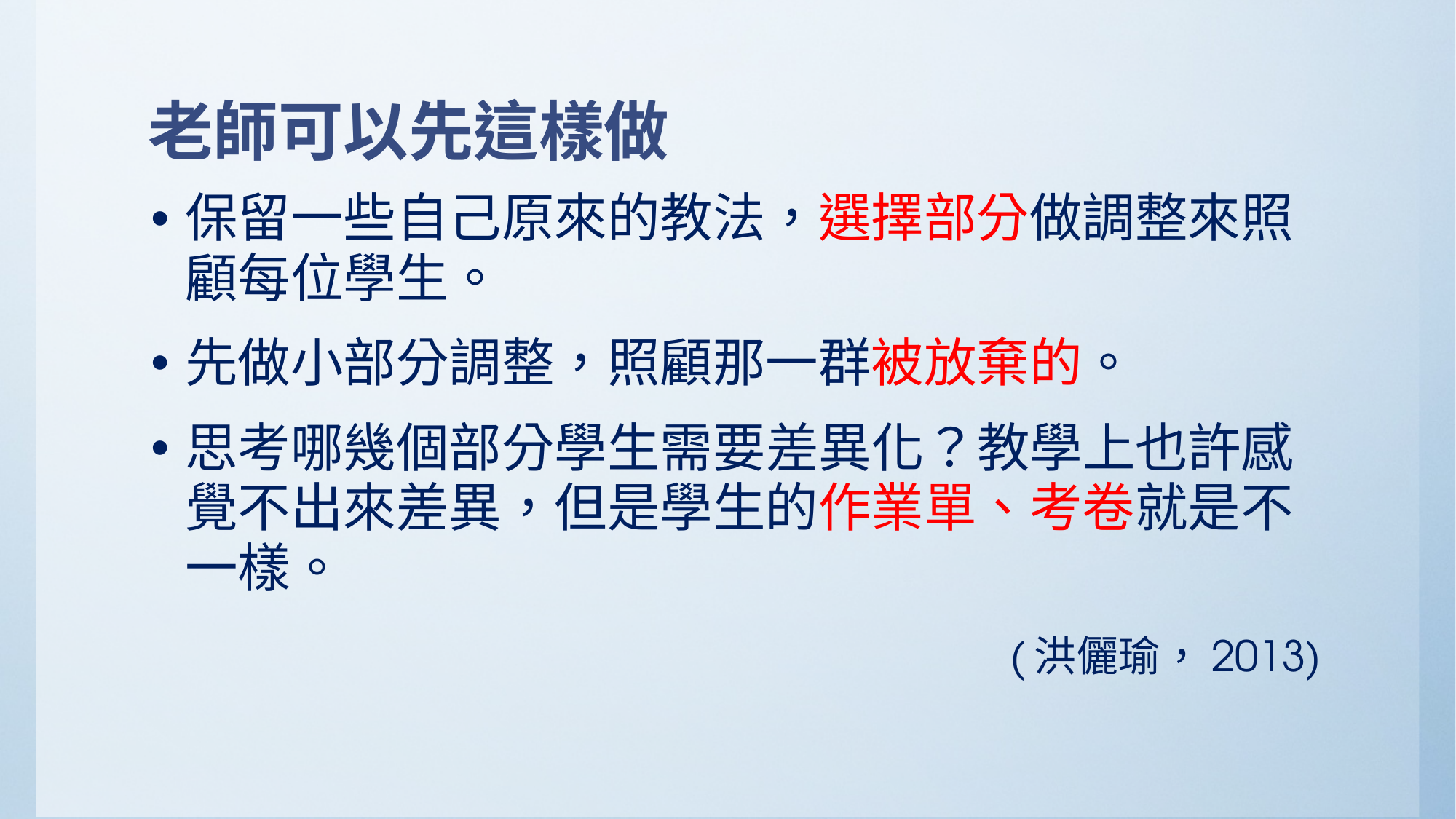

# 老師可以先這樣做
保留一些自己原來的教法，選擇部分做調整來照顧每位學生。
先做小部分調整，照顧那一群被放棄的。
思考哪幾個部分學生需要差異化？教學上也許感覺不出來差異，但是學生的作業單、考卷就是不一樣。
                                                           (洪儷瑜，2013)